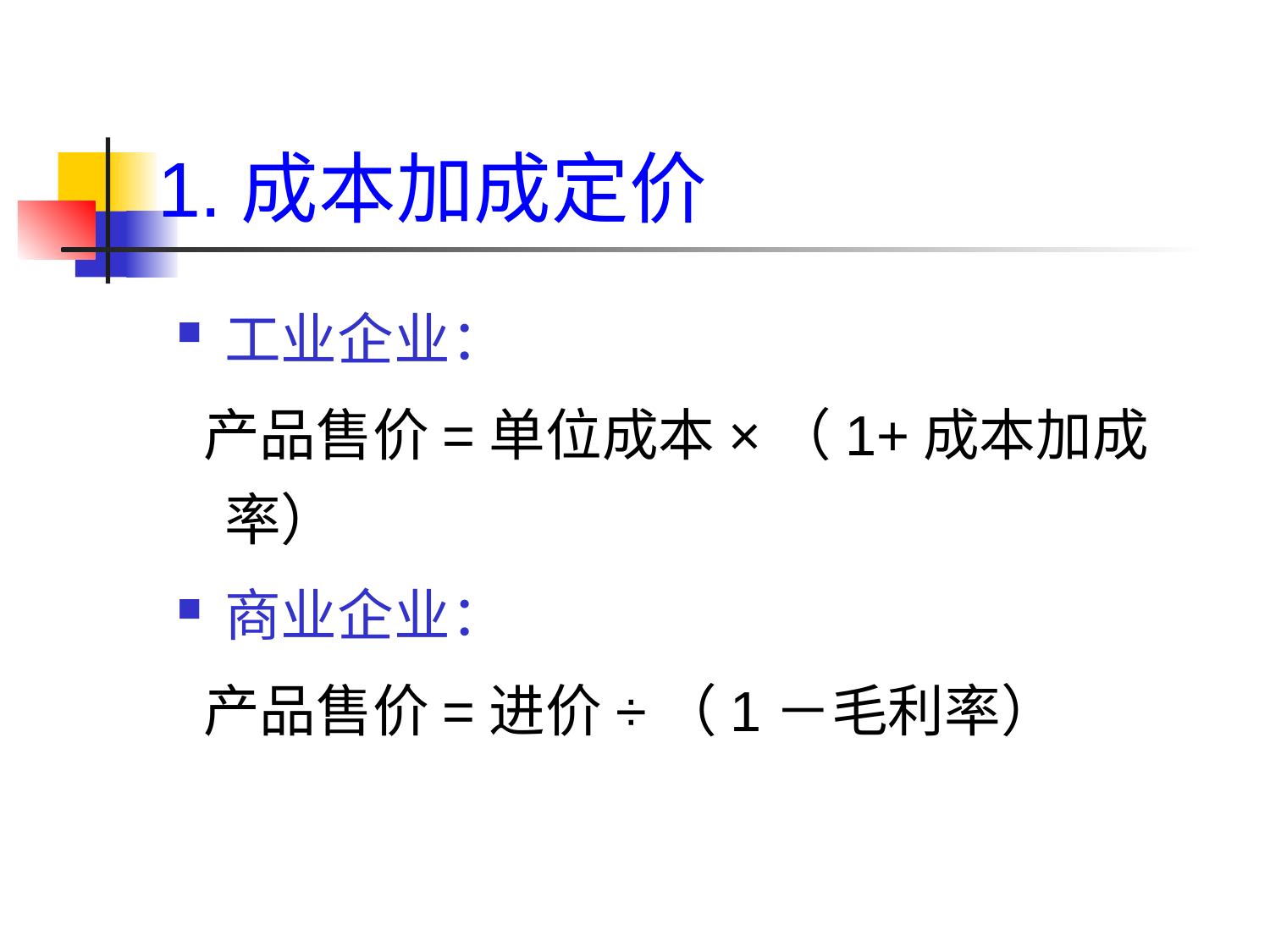

# 1.成本加成定价
工业企业：
 产品售价=单位成本×（1+成本加成率）
商业企业：
 产品售价=进价÷（1－毛利率）

24